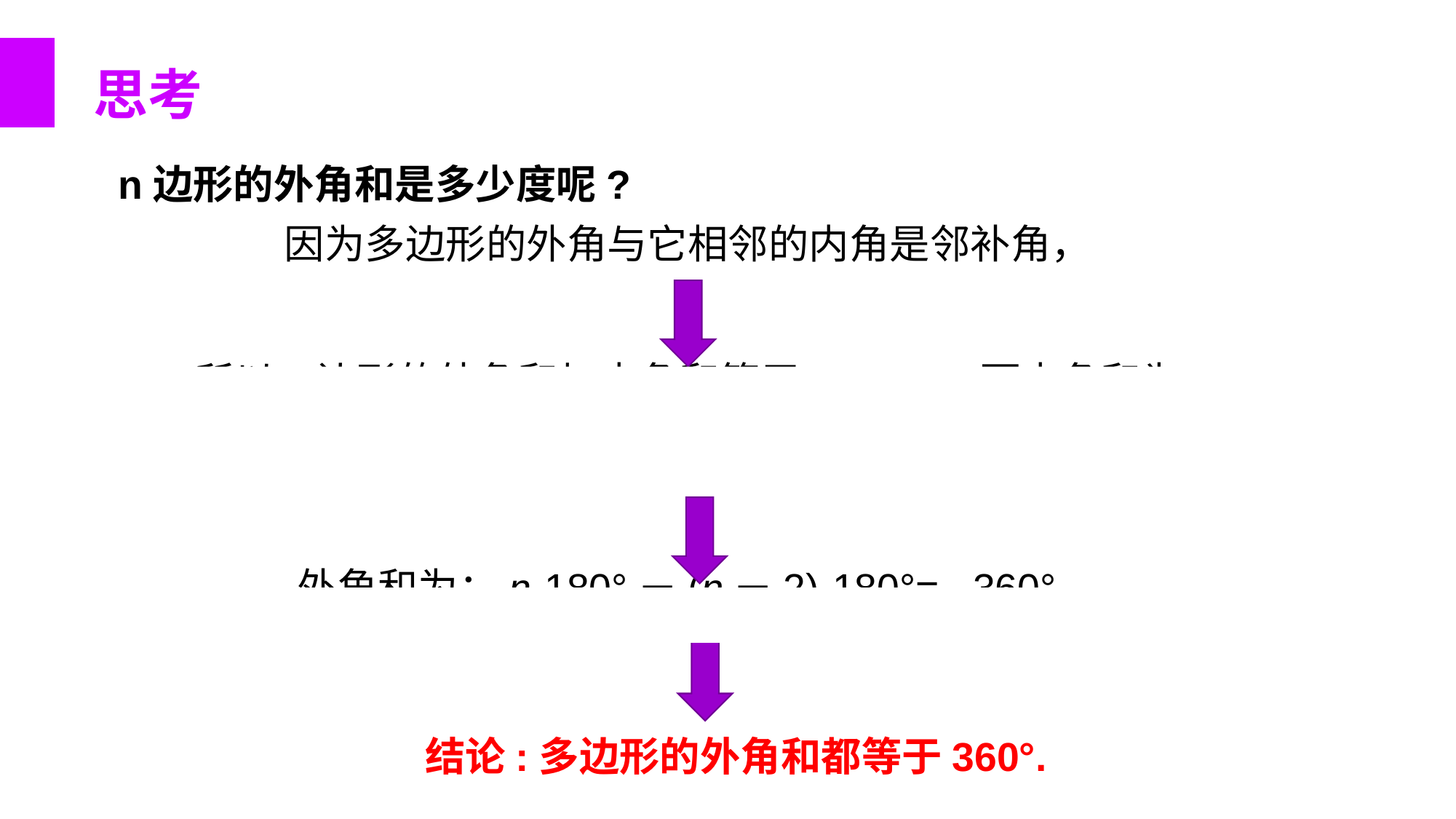

思考
n边形的外角和是多少度呢?
因为多边形的外角与它相邻的内角是邻补角，

所以n边形的外角和加内角和等于n·180°，而内角和为
(n－2)·180°,

外角和为：n·180°－(n－2)·180°=   360°.

结论:多边形的外角和都等于360°.